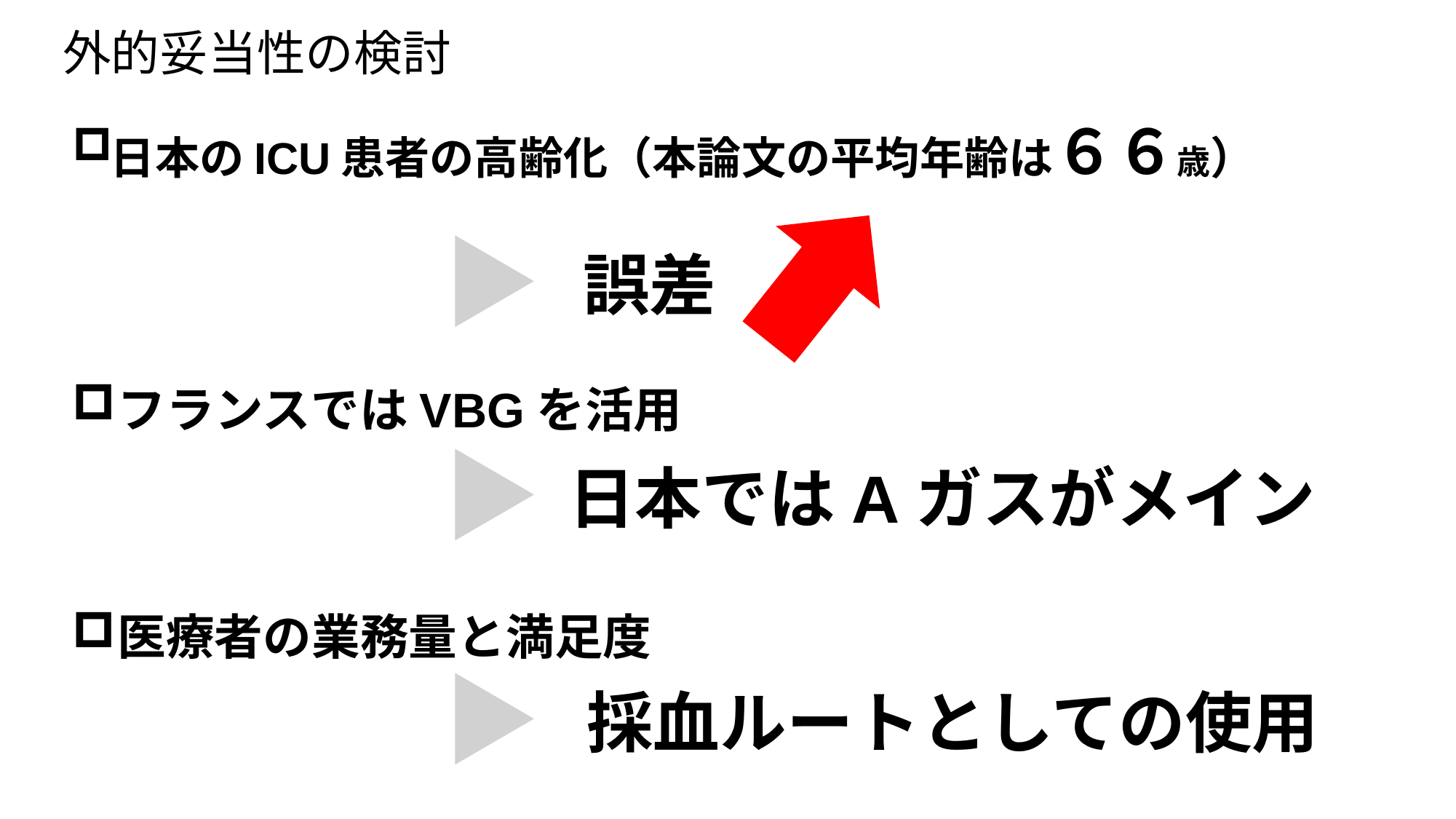

外的妥当性の検討
日本のICU患者の高齢化（本論文の平均年齢は６６歳）

誤差

フランスではVBGを活用
日本ではAガスがメイン

医療者の業務量と満足度
採血ルートとしての使用